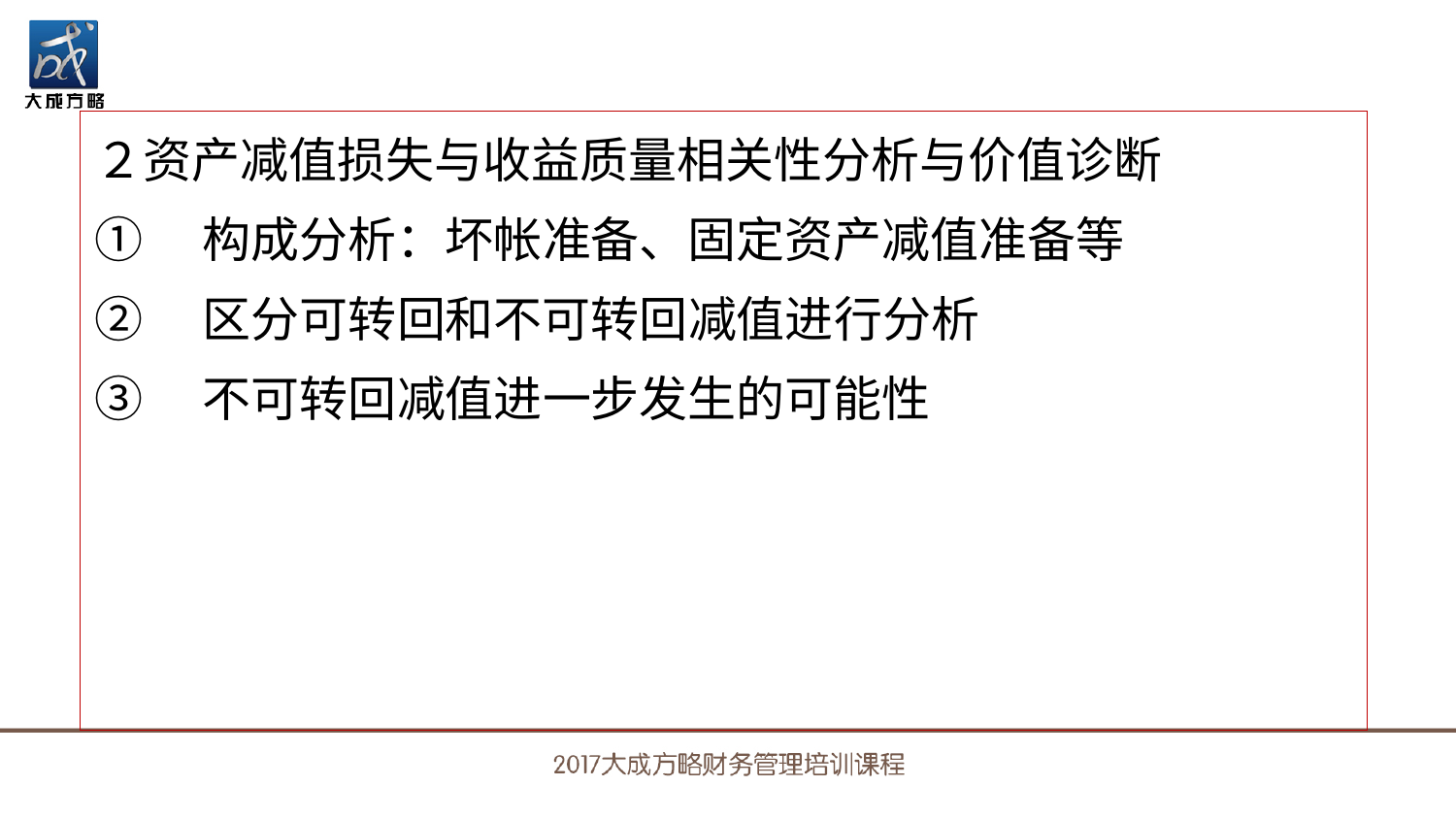

２资产减值损失与收益质量相关性分析与价值诊断
①　构成分析：坏帐准备、固定资产减值准备等
②　区分可转回和不可转回减值进行分析
③　不可转回减值进一步发生的可能性